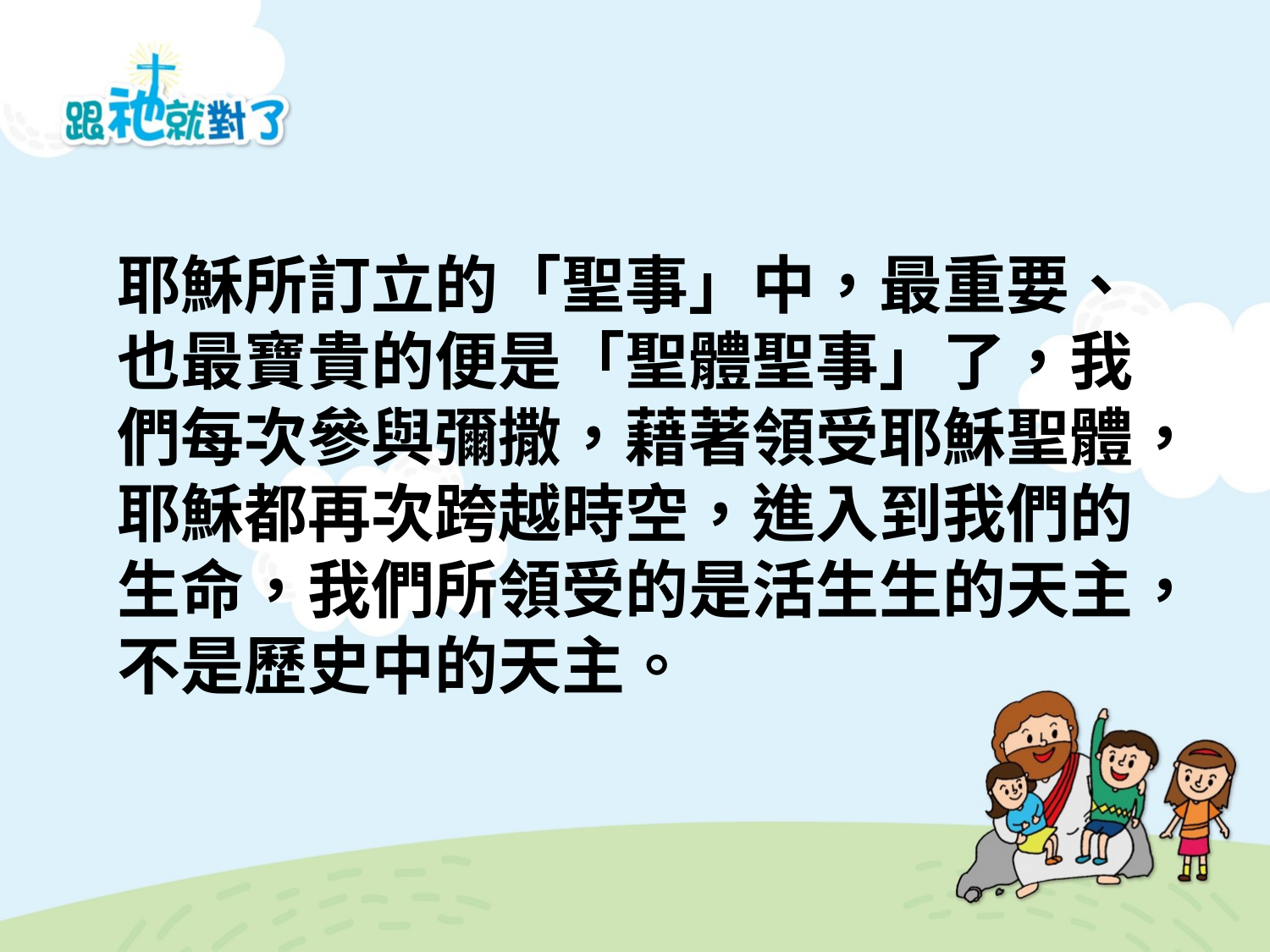

耶穌所訂立的「聖事」中，最重要、也最寶貴的便是「聖體聖事」了，我們每次參與彌撒，藉著領受耶穌聖體，耶穌都再次跨越時空，進入到我們的生命，我們所領受的是活生生的天主，不是歷史中的天主。